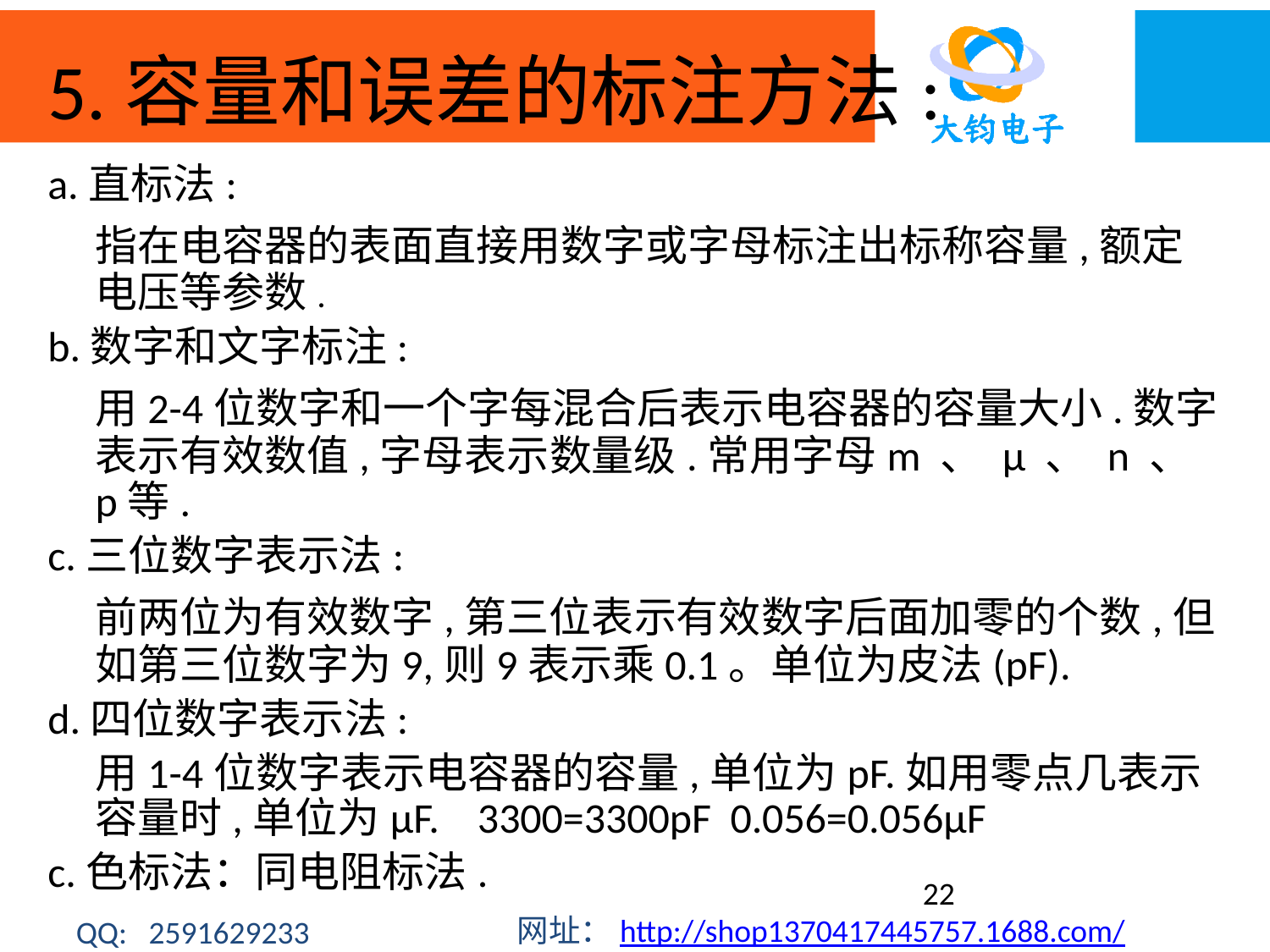

# 5.容量和误差的标注方法:
a.直标法:
	指在电容器的表面直接用数字或字母标注出标称容量,额定电压等参数.
b.数字和文字标注:
	用2-4位数字和一个字每混合后表示电容器的容量大小.数字表示有效数值,字母表示数量级.常用字母m 、 μ 、 n 、 p等.
c.三位数字表示法:
	前两位为有效数字,第三位表示有效数字后面加零的个数,但如第三位数字为9,则9表示乘0.1。单位为皮法(pF).
d.四位数字表示法:
	用1-4位数字表示电容器的容量,单位为pF.如用零点几表示容量时,单位为μF.    3300=3300pF  0.056=0.056μF
c.色标法：同电阻标法.
22